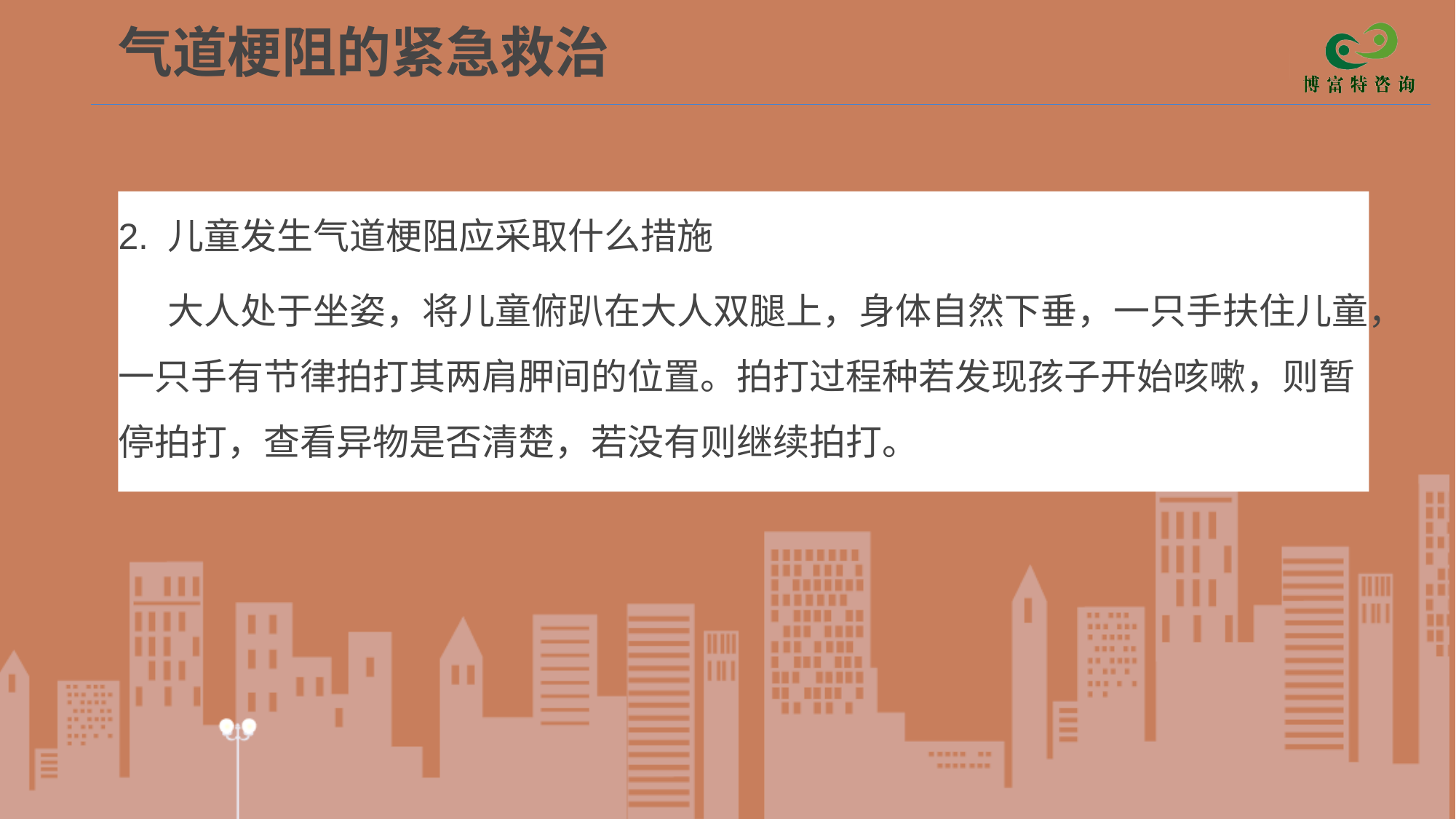

# 气道梗阻的紧急救治
2. 儿童发生气道梗阻应采取什么措施
     大人处于坐姿，将儿童俯趴在大人双腿上，身体自然下垂，一只手扶住儿童，一只手有节律拍打其两肩胛间的位置。拍打过程种若发现孩子开始咳嗽，则暂停拍打，查看异物是否清楚，若没有则继续拍打。